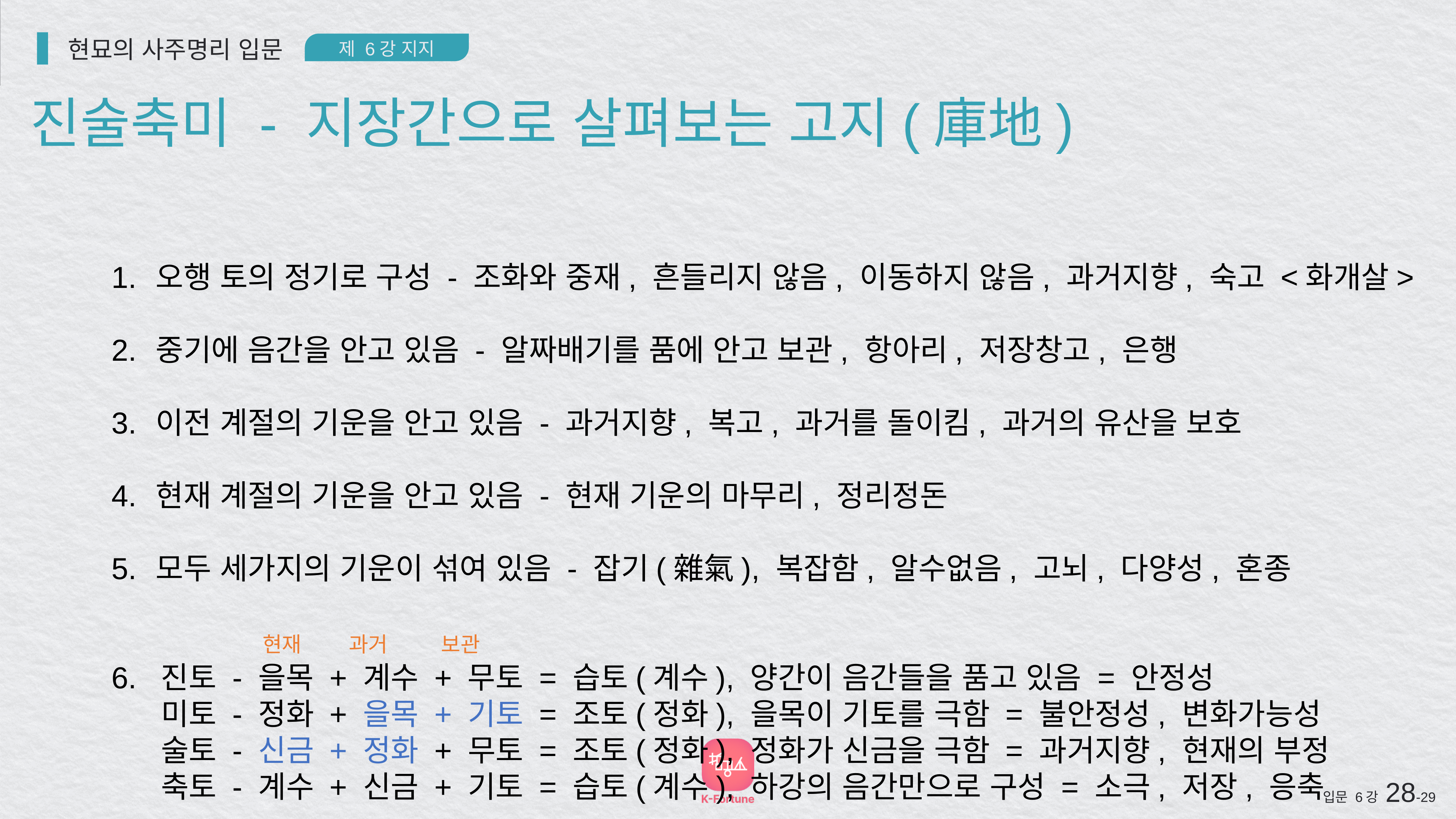

현묘의 사주명리 입문

제 6강 지지
진술축미 - 지장간으로 살펴보는 고지(庫地)
오행 토의 정기로 구성 - 조화와 중재, 흔들리지 않음, 이동하지 않음, 과거지향, 숙고 <화개살>

중기에 음간을 안고 있음 - 알짜배기를 품에 안고 보관, 항아리, 저장창고, 은행

이전 계절의 기운을 안고 있음 - 과거지향, 복고, 과거를 돌이킴, 과거의 유산을 보호

현재 계절의 기운을 안고 있음 - 현재 기운의 마무리, 정리정돈

모두 세가지의 기운이 섞여 있음 - 잡기(雜氣), 복잡함, 알수없음, 고뇌, 다양성, 혼종

                 현재        과거         보관
6.  진토 - 을목 + 계수 + 무토 = 습토(계수), 양간이 음간들을 품고 있음 = 안정성
     미토 - 정화 + 을목 + 기토 = 조토(정화), 을목이 기토를 극함 = 불안정성, 변화가능성
     술토 - 신금 + 정화 + 무토 = 조토(정화), 정화가 신금을 극함 = 과거지향, 현재의 부정
     축토 - 계수 + 신금 + 기토 = 습토(계수), 하강의 음간만으로 구성 = 소극, 저장, 응축